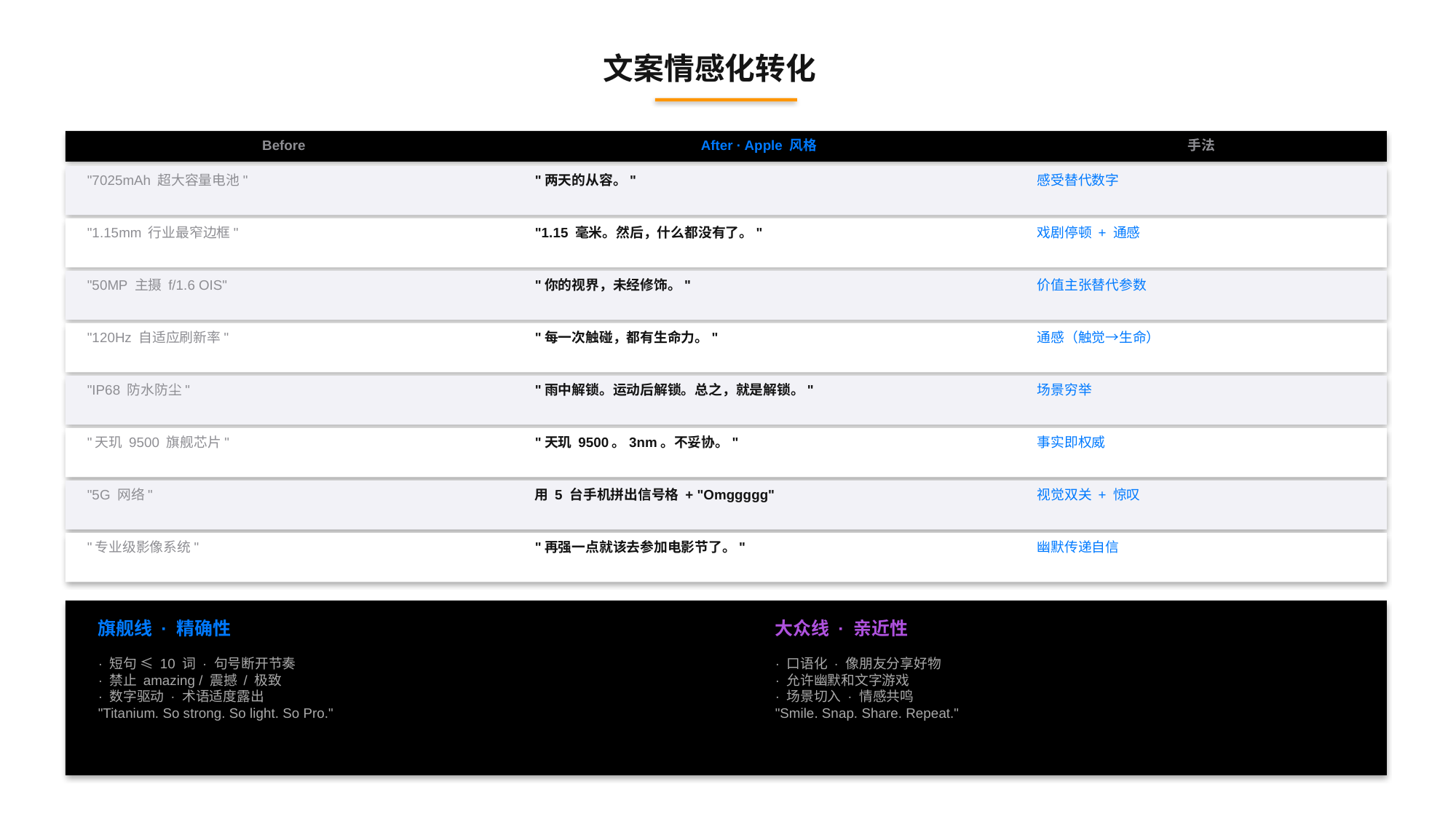

文案情感化转化

Before
After · Apple 风格
手法

"7025mAh 超大容量电池"
"两天的从容。"
感受替代数字

"1.15mm 行业最窄边框"
"1.15 毫米。然后，什么都没有了。"
戏剧停顿 + 通感

"50MP 主摄 f/1.6 OIS"
"你的视界，未经修饰。"
价值主张替代参数

"120Hz 自适应刷新率"
"每一次触碰，都有生命力。"
通感（触觉→生命）

"IP68 防水防尘"
"雨中解锁。运动后解锁。总之，就是解锁。"
场景穷举

"天玑 9500 旗舰芯片"
"天玑 9500。3nm。不妥协。"
事实即权威

"5G 网络"
用 5 台手机拼出信号格 + "Omggggg"
视觉双关 + 惊叹

"专业级影像系统"
"再强一点就该去参加电影节了。"
幽默传递自信

旗舰线 · 精确性
大众线 · 亲近性
· 短句 ≤ 10 词 · 句号断开节奏
· 禁止 amazing / 震撼 / 极致
· 数字驱动 · 术语适度露出
"Titanium. So strong. So light. So Pro."
· 口语化 · 像朋友分享好物
· 允许幽默和文字游戏
· 场景切入 · 情感共鸣
"Smile. Snap. Share. Repeat."